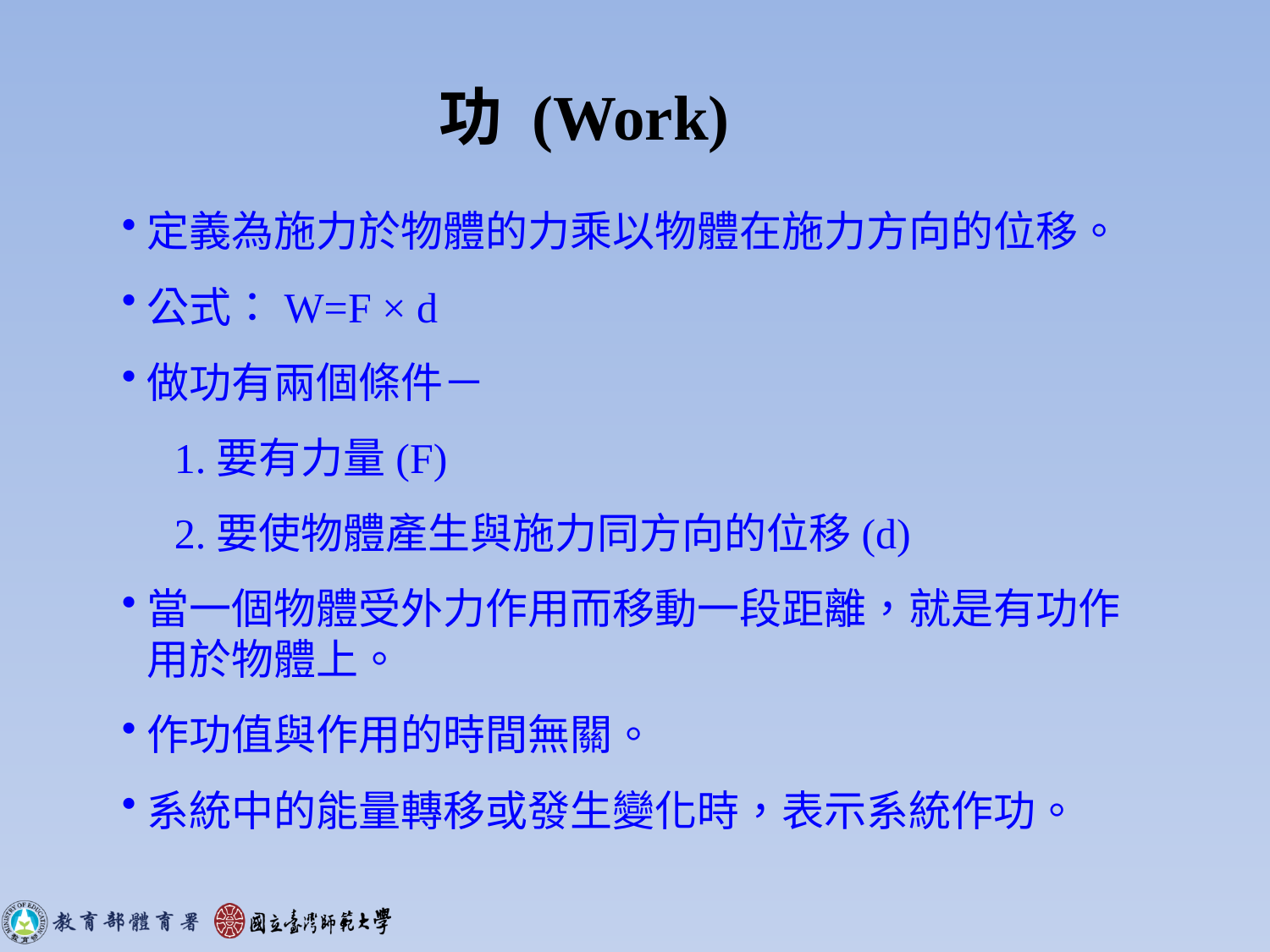

功 (Work)
定義為施力於物體的力乘以物體在施力方向的位移。
公式：W=F × d
做功有兩個條件－
　1.要有力量(F)
　2.要使物體產生與施力同方向的位移(d)
當一個物體受外力作用而移動一段距離，就是有功作用於物體上。
作功值與作用的時間無關。
系統中的能量轉移或發生變化時，表示系統作功。